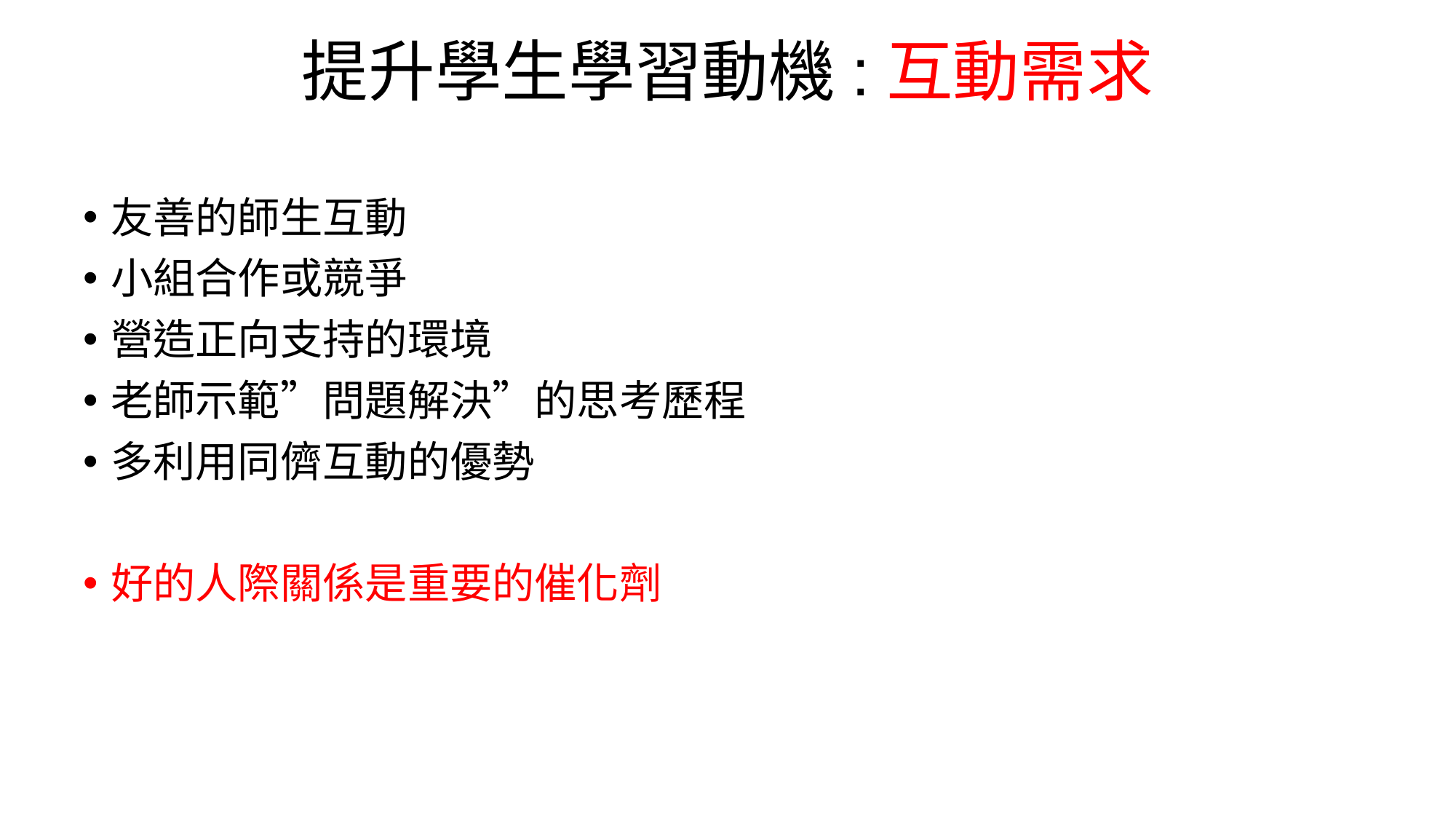

# 提升學生學習動機:互動需求
友善的師生互動
小組合作或競爭
營造正向支持的環境
老師示範”問題解決”的思考歷程
多利用同儕互動的優勢

好的人際關係是重要的催化劑